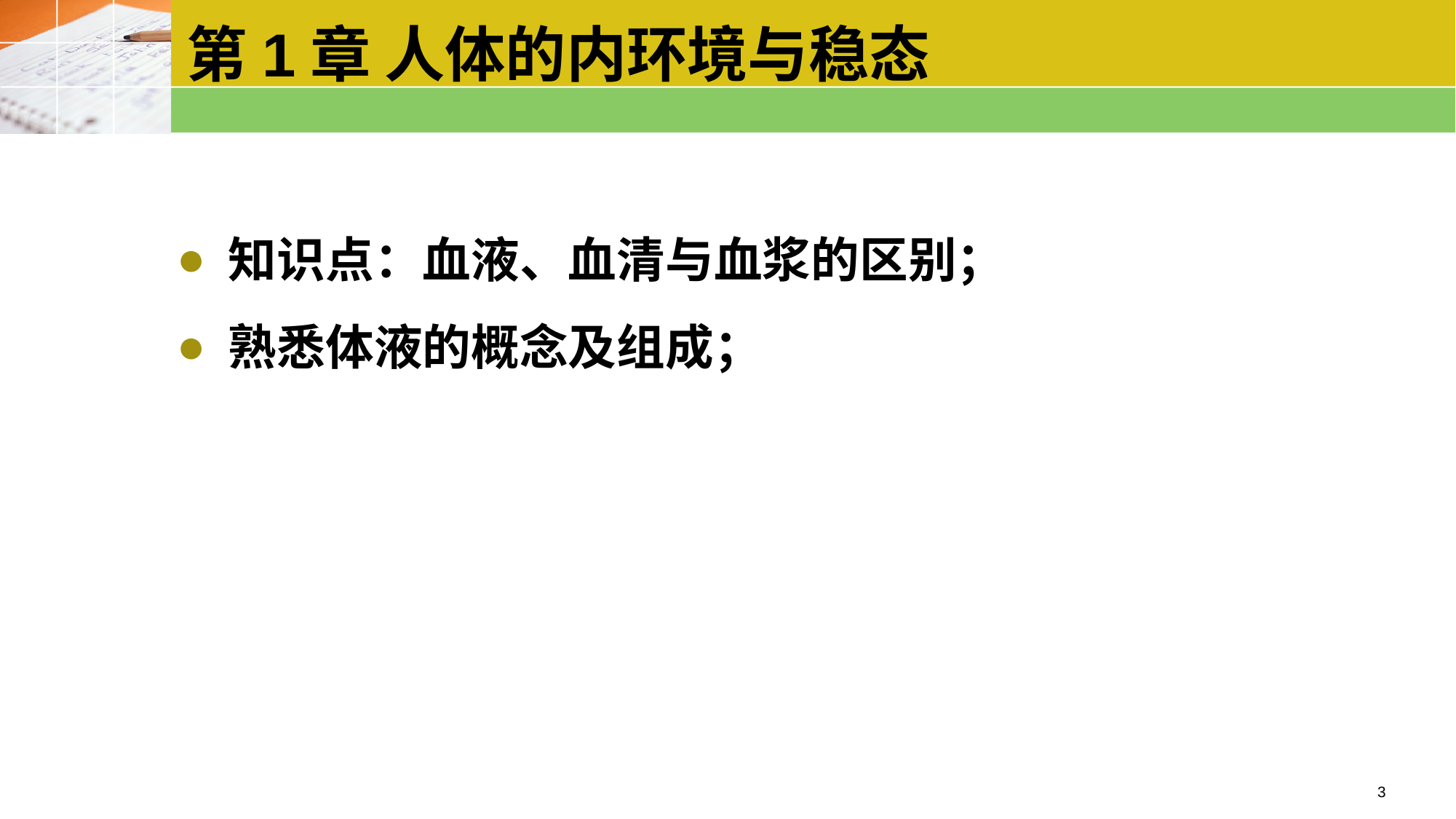

第1章 人体的内环境与稳态
 知识点：血液、血清与血浆的区别；
 熟悉体液的概念及组成；
3